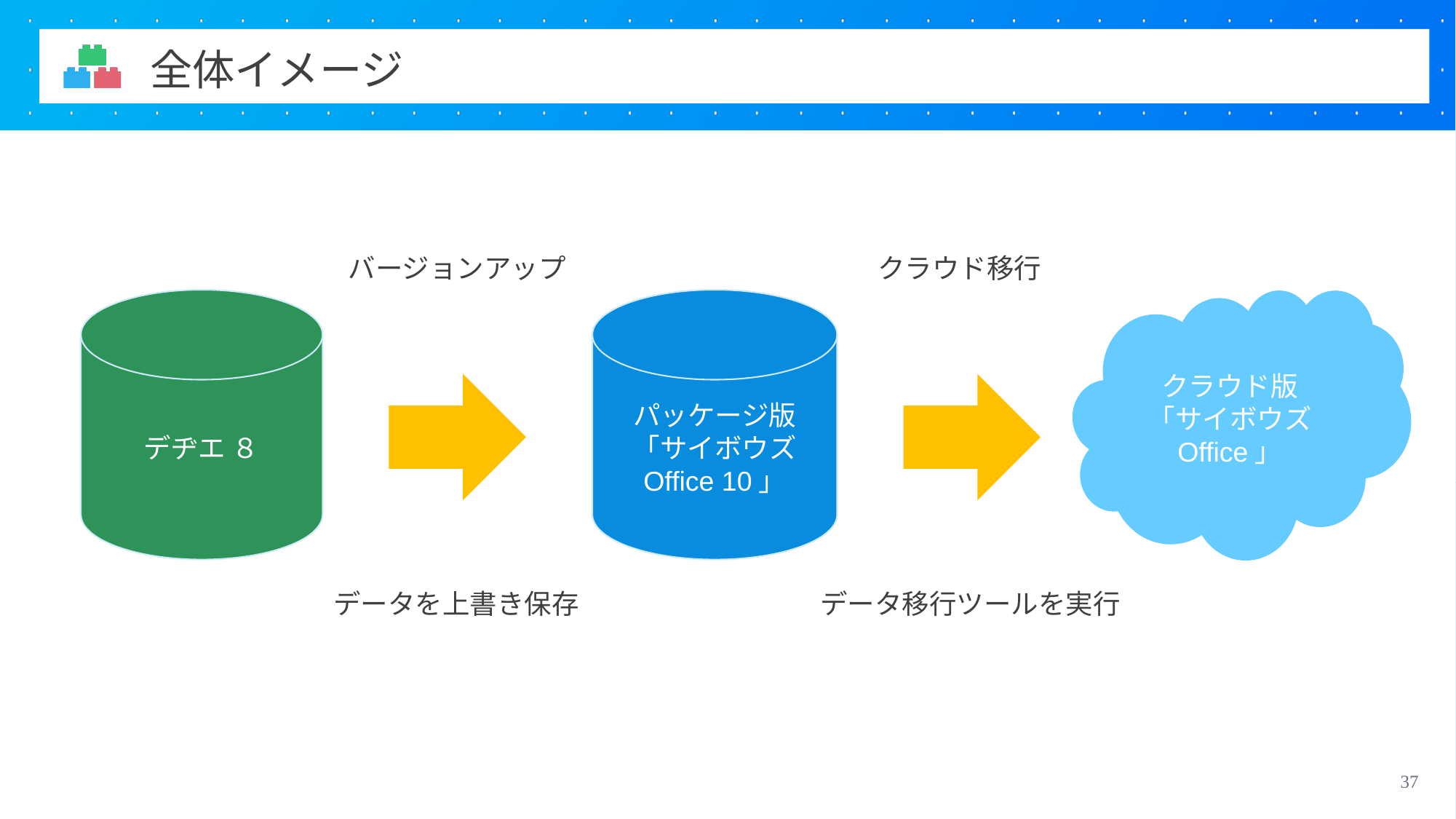

全体イメージ
バージョンアップ
クラウド移行
デヂエ ８
パッケージ版
「サイボウズ Office 10」
クラウド版
「サイボウズ Office」

データを上書き保存
データ移行ツールを実行
37